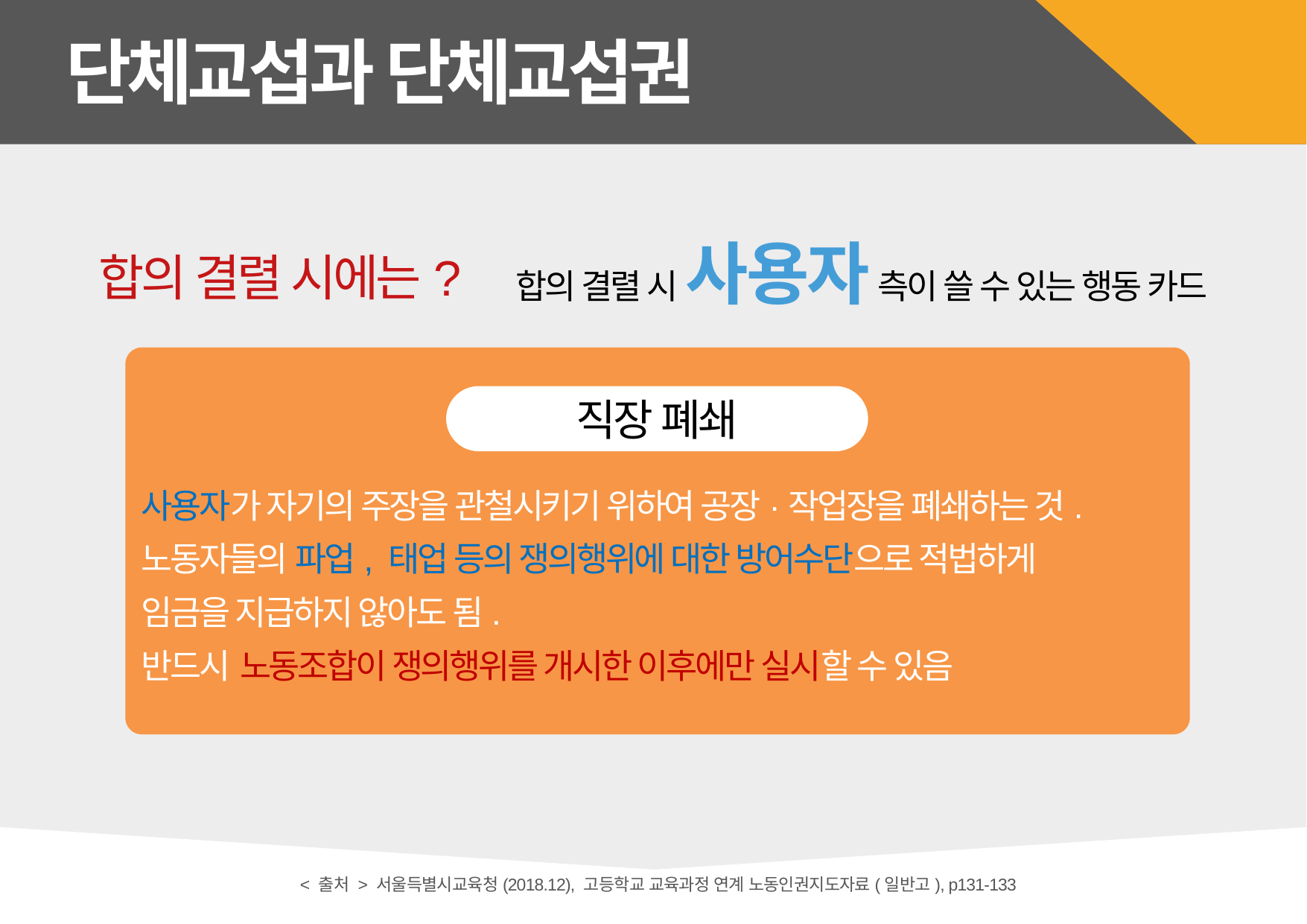

단체교섭과 단체교섭권
합의 결렬 시 사용자 측이 쓸 수 있는 행동 카드
합의 결렬 시에는?
사용자가 자기의 주장을 관철시키기 위하여 공장·작업장을 폐쇄하는 것.
노동자들의 파업, 태업 등의 쟁의행위에 대한 방어수단으로 적법하게
임금을 지급하지 않아도 됨.
반드시 노동조합이 쟁의행위를 개시한 이후에만 실시할 수 있음
직장 폐쇄
< 출처 > 서울득별시교육청(2018.12), 고등학교 교육과정 연계 노동인권지도자료(일반고), p131-133